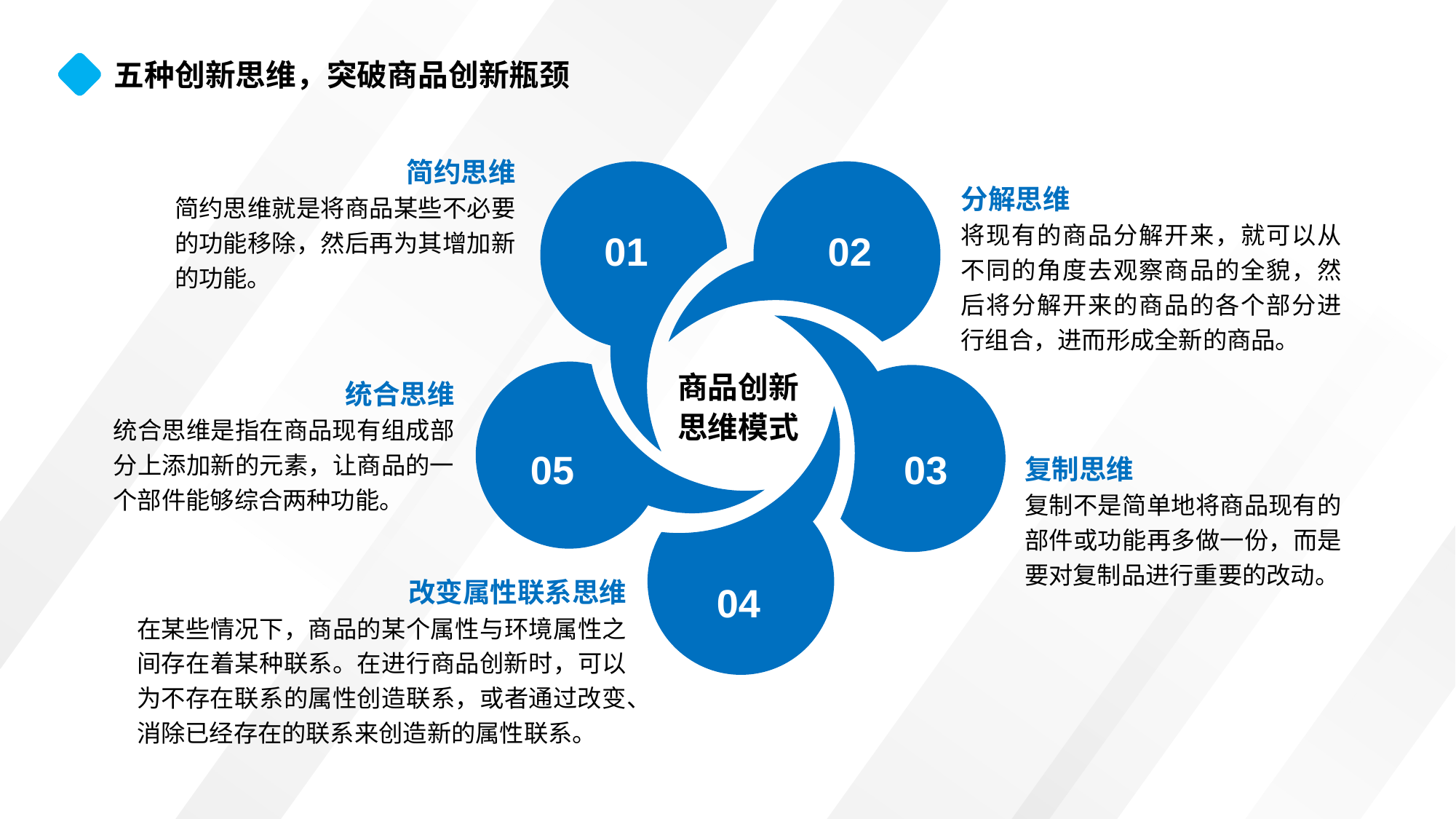

五种创新思维，突破商品创新瓶颈

简约思维
简约思维就是将商品某些不必要的功能移除，然后再为其增加新的功能。

02
分解思维
将现有的商品分解开来，就可以从不同的角度去观察商品的全貌，然后将分解开来的商品的各个部分进行组合，进而形成全新的商品。

01

03
统合思维
统合思维是指在商品现有组成部分上添加新的元素，让商品的一个部件能够综合两种功能。
商品创新
思维模式

05

04
复制思维
复制不是简单地将商品现有的部件或功能再多做一份，而是要对复制品进行重要的改动。
改变属性联系思维
在某些情况下，商品的某个属性与环境属性之间存在着某种联系。在进行商品创新时，可以为不存在联系的属性创造联系，或者通过改变、消除已经存在的联系来创造新的属性联系。